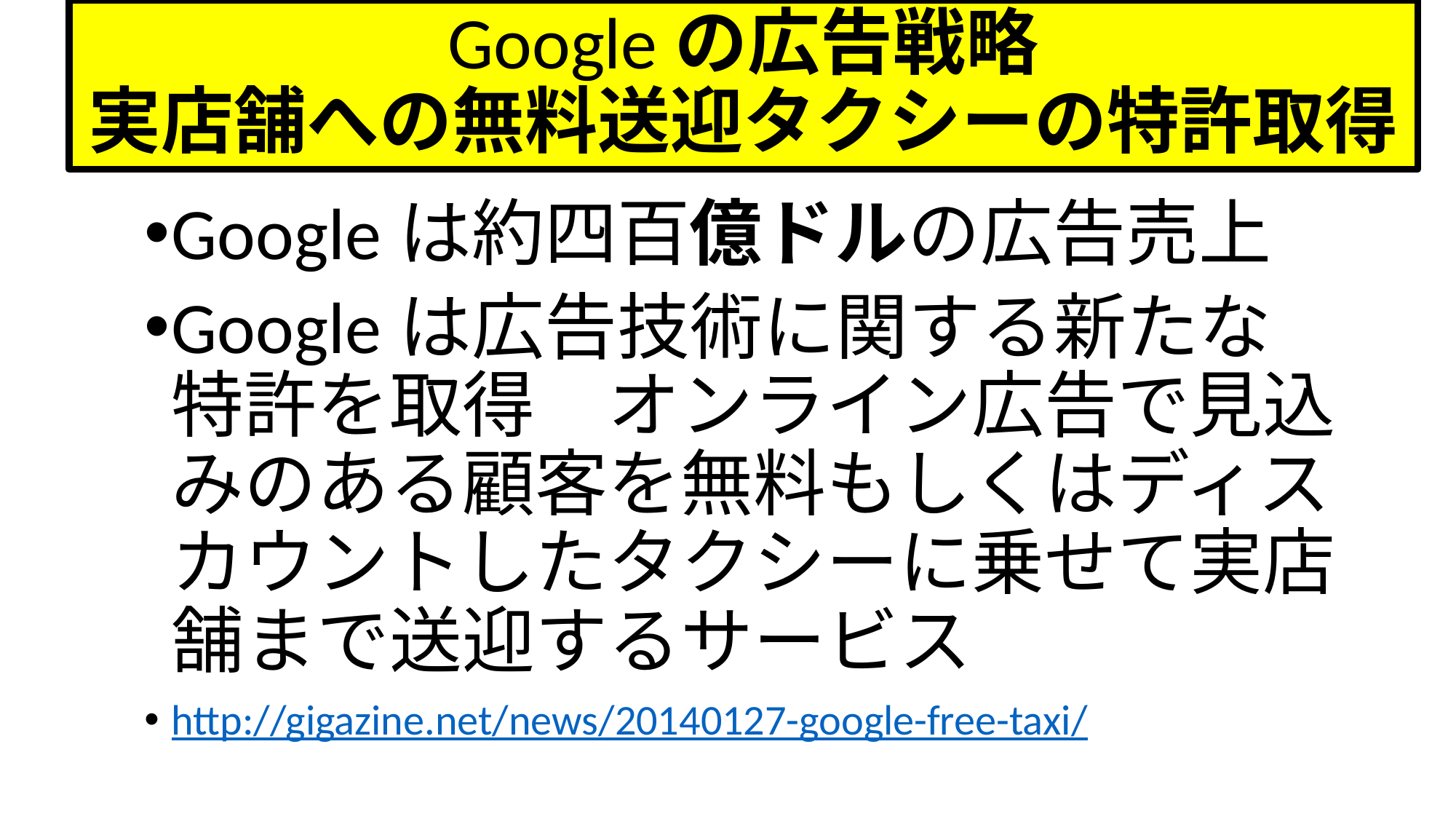

# Googleの広告戦略 実店舗への無料送迎タクシーの特許取得
Googleは約四百億ドルの広告売上
Googleは広告技術に関する新たな特許を取得　オンライン広告で見込みのある顧客を無料もしくはディスカウントしたタクシーに乗せて実店舗まで送迎するサービス
http://gigazine.net/news/20140127-google-free-taxi/